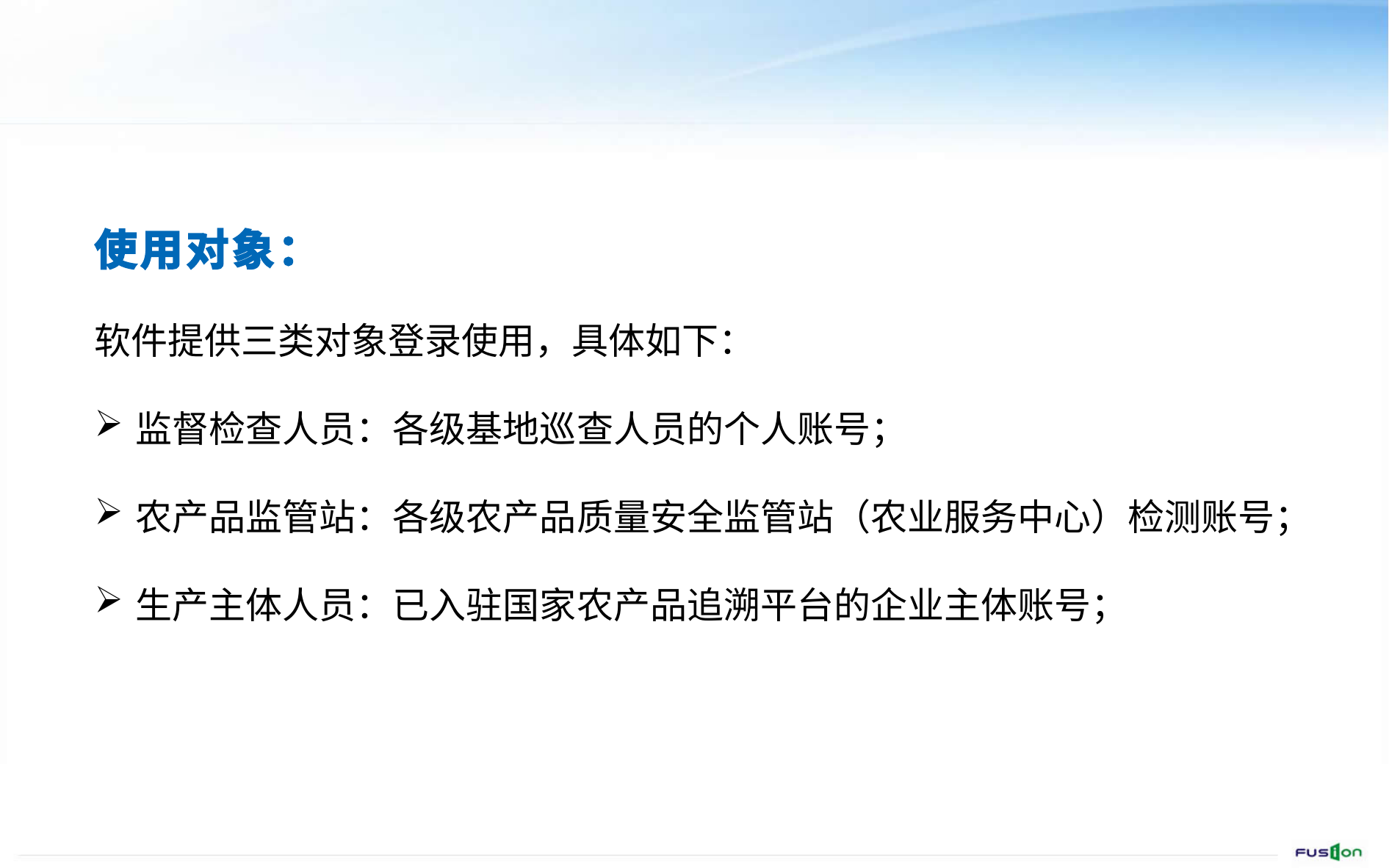

使用对象：
软件提供三类对象登录使用，具体如下：
监督检查人员：各级基地巡查人员的个人账号；
农产品监管站：各级农产品质量安全监管站（农业服务中心）检测账号；
生产主体人员：已入驻国家农产品追溯平台的企业主体账号；